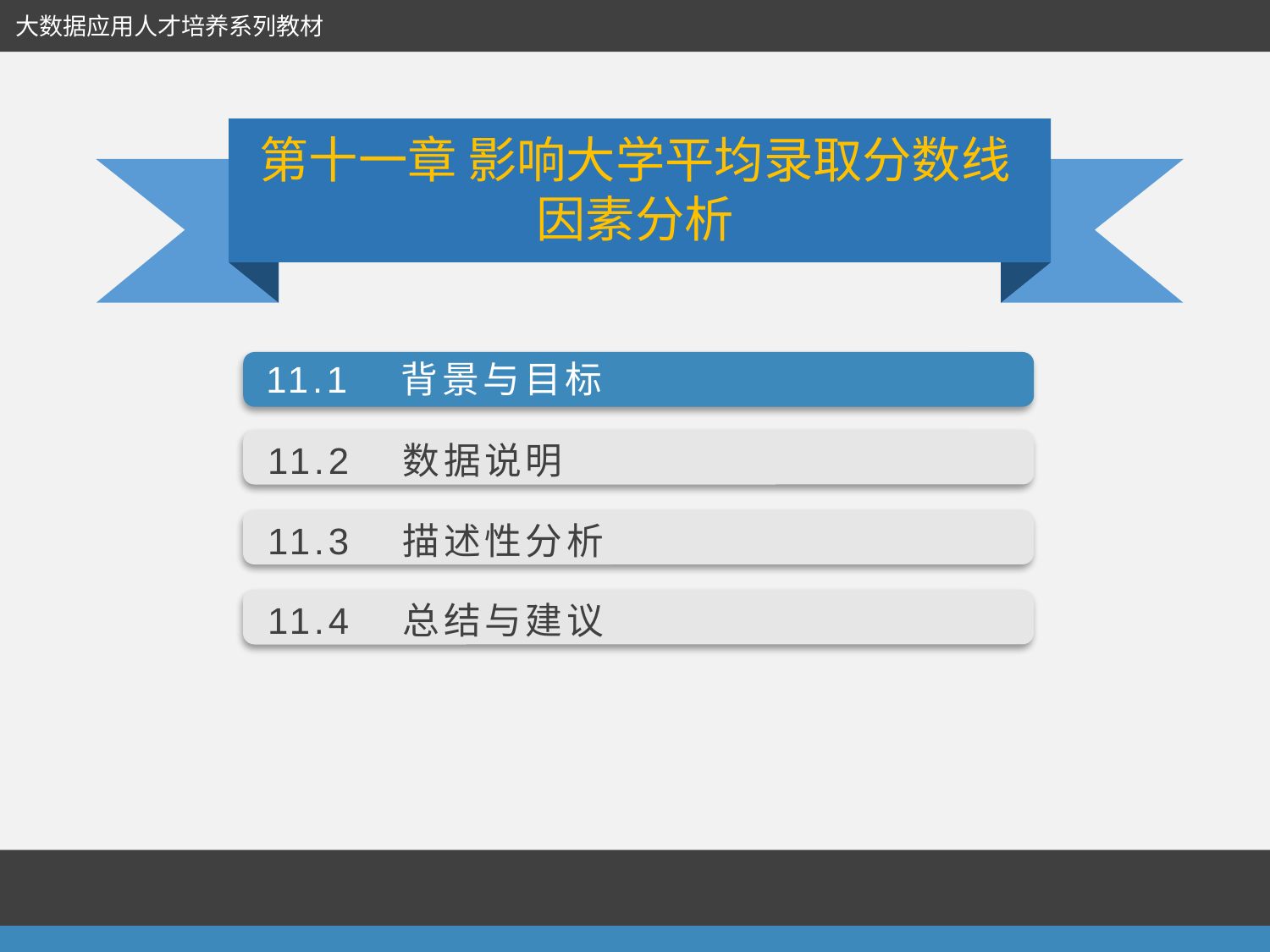

大数据应用人才培养系列教材

第十一章 影响大学平均录取分数线因素分析
11.1　背景与目标

11.2　数据说明

11.3　描述性分析

11.4　总结与建议